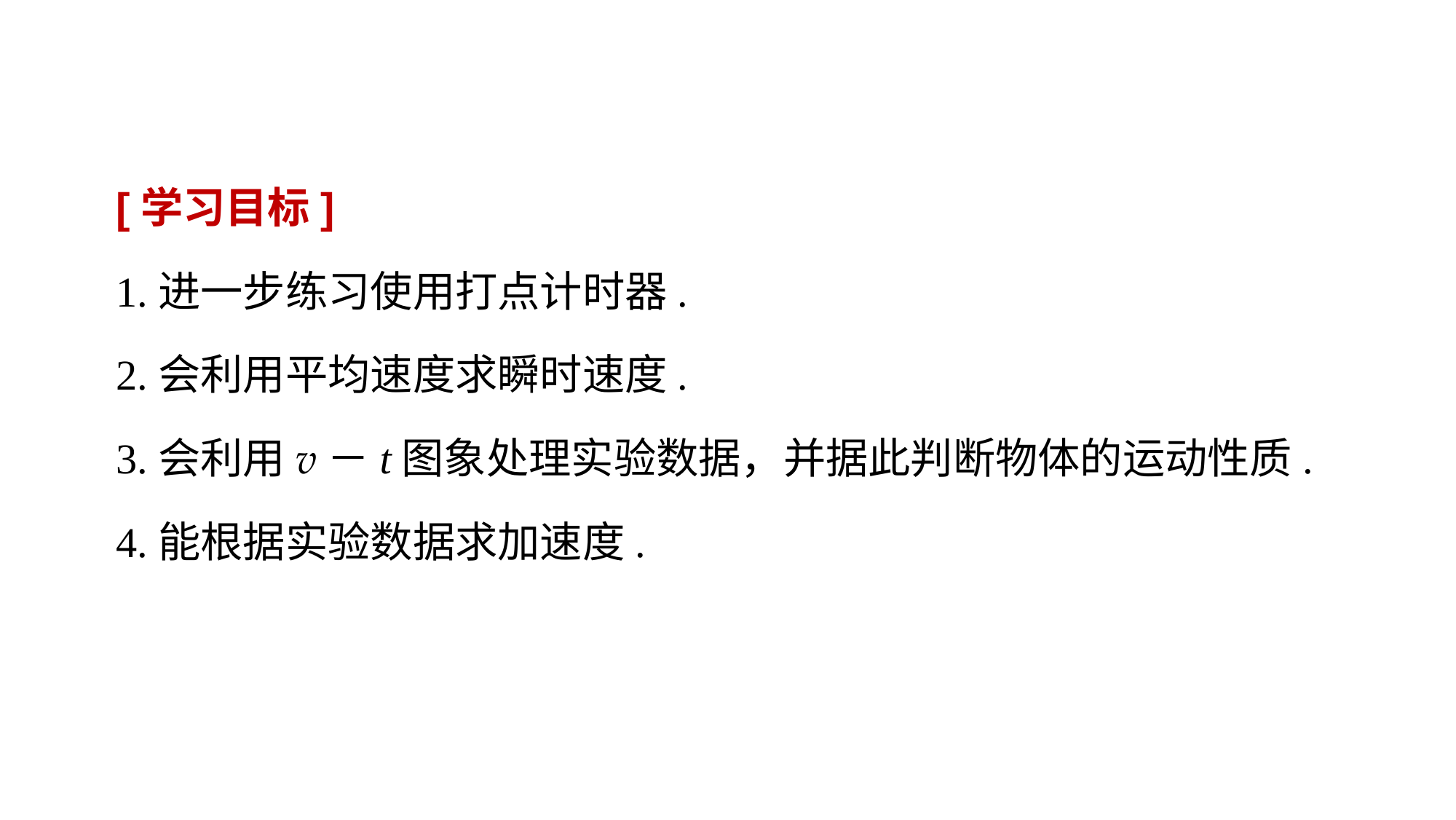

[学习目标]
1.进一步练习使用打点计时器.
2.会利用平均速度求瞬时速度.
3.会利用v－t图象处理实验数据，并据此判断物体的运动性质.
4.能根据实验数据求加速度.